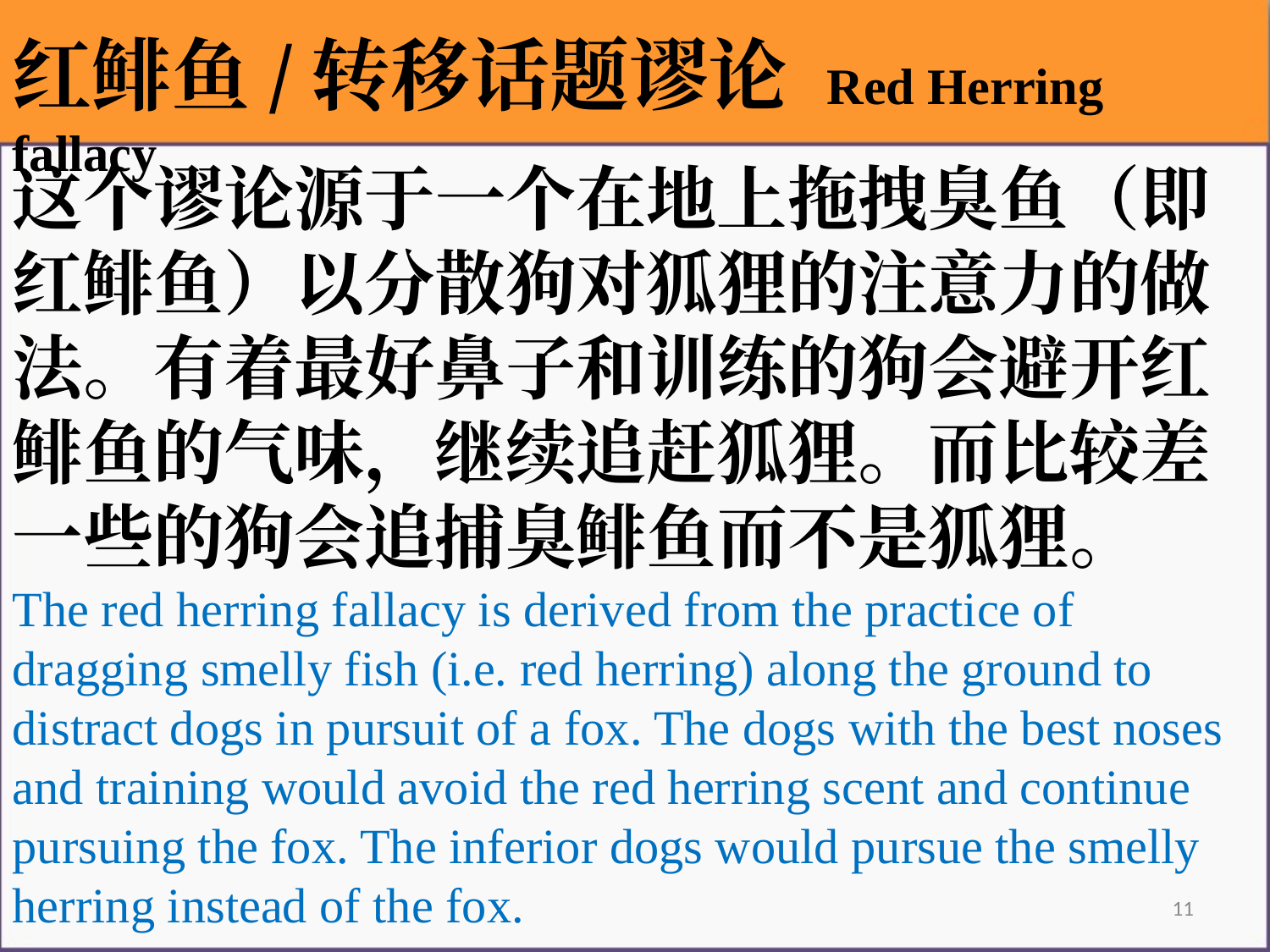

红鲱鱼/转移话题谬论 Red Herring fallacy

这个谬论源于一个在地上拖拽臭鱼（即红鲱鱼）以分散狗对狐狸的注意力的做法。有着最好鼻子和训练的狗会避开红鲱鱼的气味，继续追赶狐狸。而比较差一些的狗会追捕臭鲱鱼而不是狐狸。   The red herring fallacy is derived from the practice of dragging smelly fish (i.e. red herring) along the ground to distract dogs in pursuit of a fox. The dogs with the best noses and training would avoid the red herring scent and continue pursuing the fox. The inferior dogs would pursue the smelly herring instead of the fox.

11